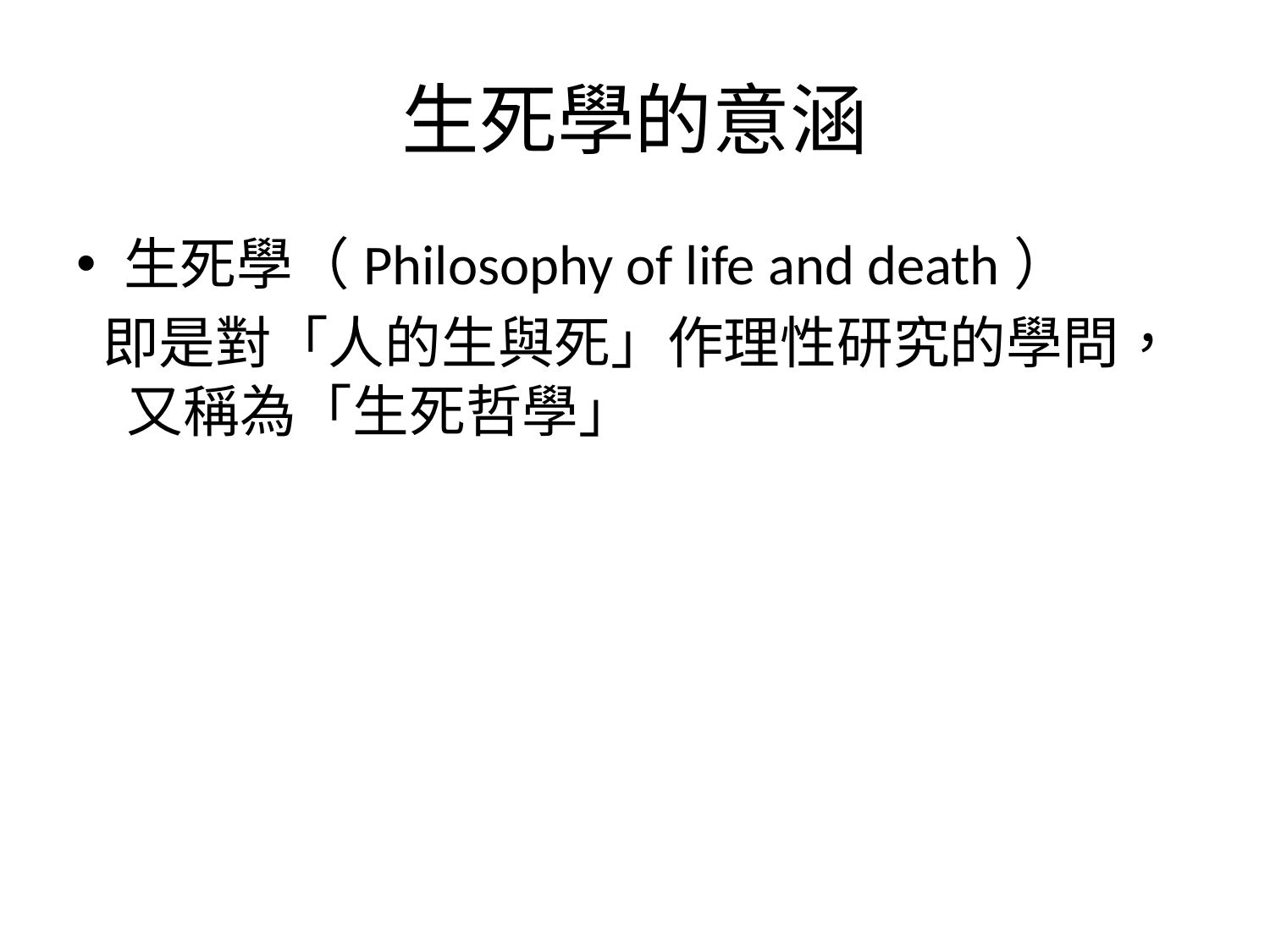

# 生死學的意涵
生死學（Philosophy of life and death）
 即是對「人的生與死」作理性研究的學問，      又稱為「生死哲學」